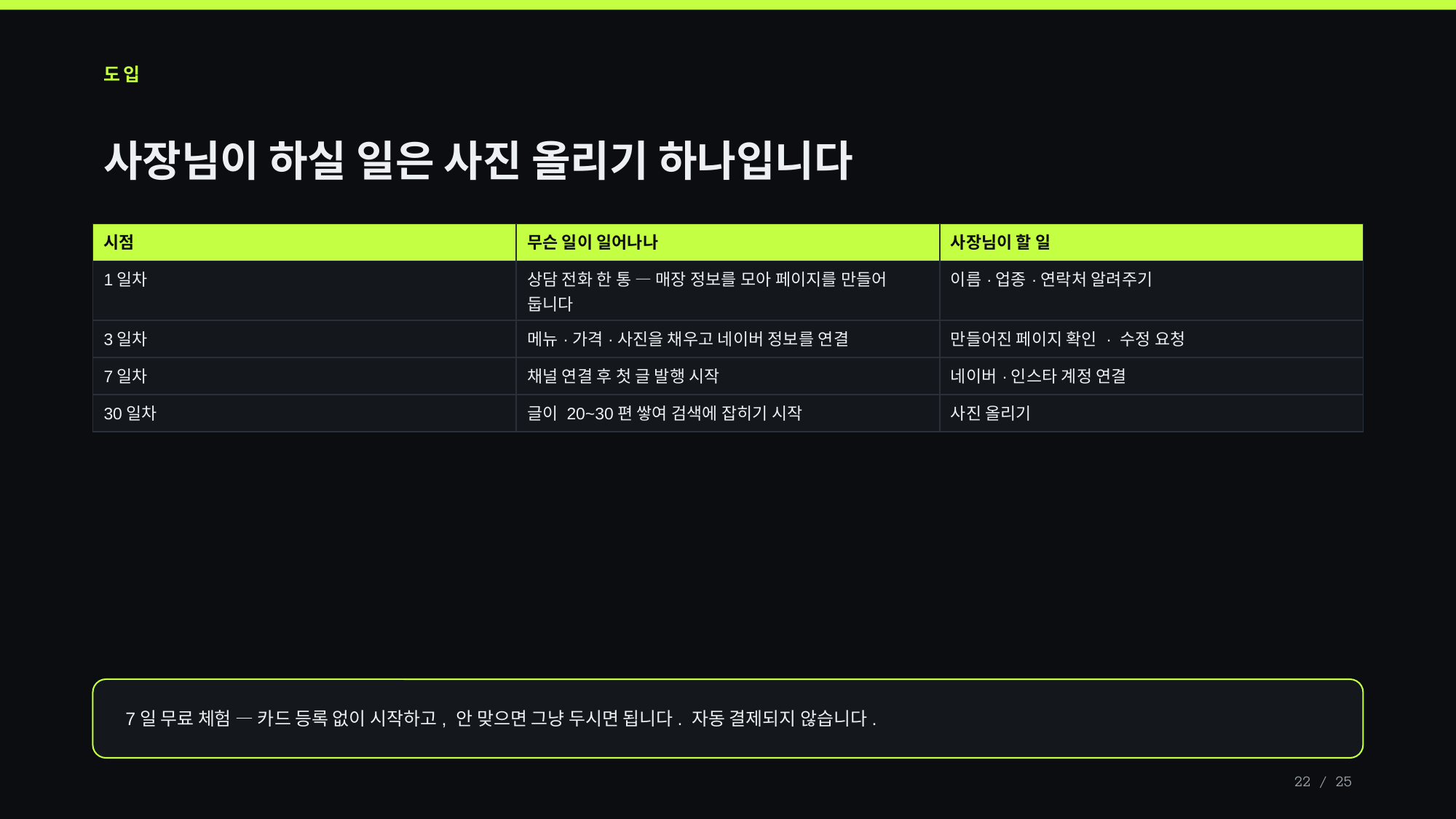

도입
사장님이 하실 일은 사진 올리기 하나입니다
| 시점 | 무슨 일이 일어나나 | 사장님이 할 일 |
| --- | --- | --- |
| 1일차 | 상담 전화 한 통 — 매장 정보를 모아 페이지를 만들어 둡니다 | 이름·업종·연락처 알려주기 |
| 3일차 | 메뉴·가격·사진을 채우고 네이버 정보를 연결 | 만들어진 페이지 확인 · 수정 요청 |
| 7일차 | 채널 연결 후 첫 글 발행 시작 | 네이버·인스타 계정 연결 |
| 30일차 | 글이 20~30편 쌓여 검색에 잡히기 시작 | 사진 올리기 |

7일 무료 체험 — 카드 등록 없이 시작하고, 안 맞으면 그냥 두시면 됩니다. 자동 결제되지 않습니다.
22 / 25